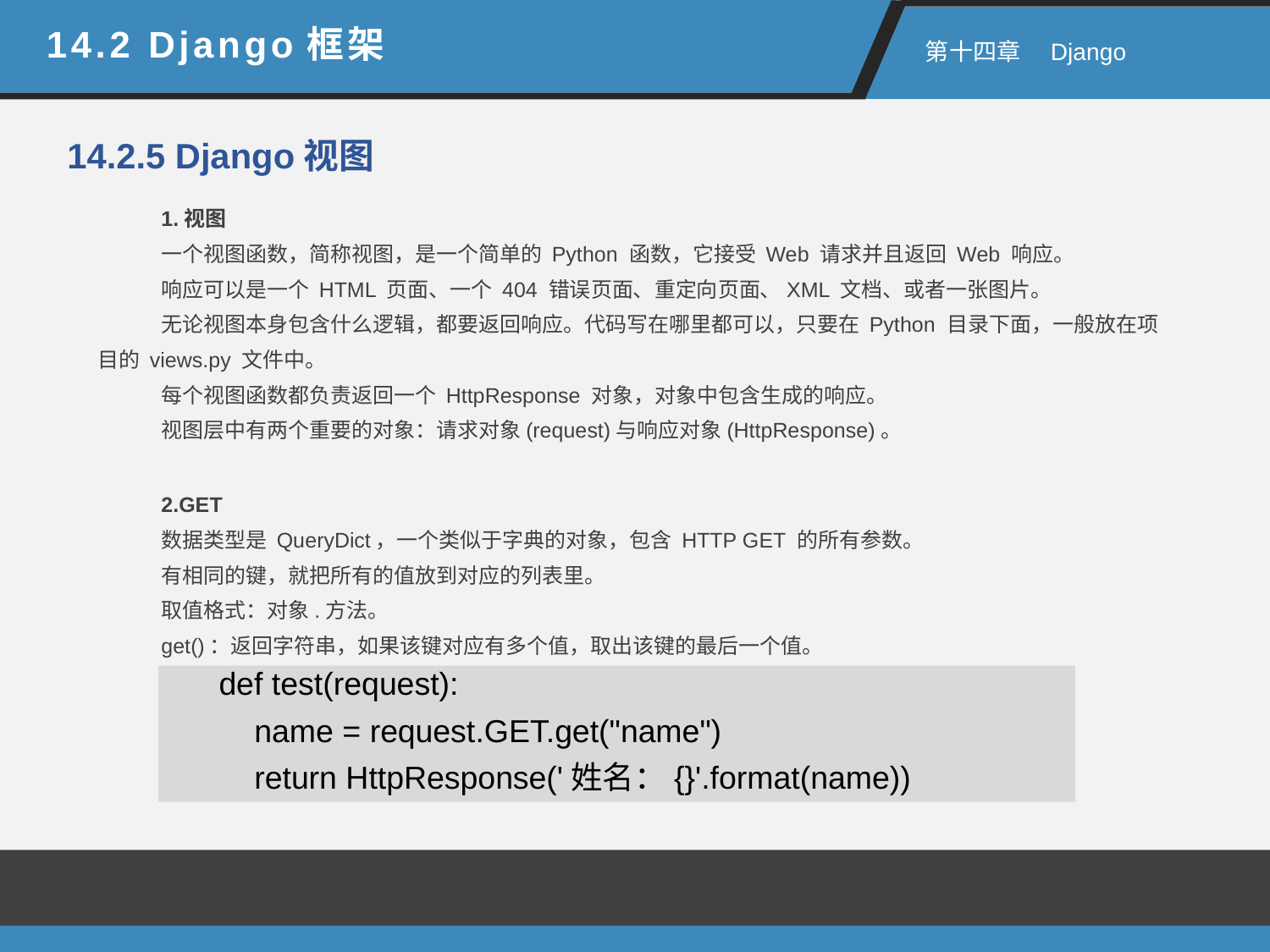

14.2 Django框架
  第十四章　Django
14.2.5 Django视图
1.视图
一个视图函数，简称视图，是一个简单的 Python 函数，它接受 Web 请求并且返回 Web 响应。
响应可以是一个 HTML 页面、一个 404 错误页面、重定向页面、XML 文档、或者一张图片。
无论视图本身包含什么逻辑，都要返回响应。代码写在哪里都可以，只要在 Python 目录下面，一般放在项目的 views.py 文件中。
每个视图函数都负责返回一个 HttpResponse 对象，对象中包含生成的响应。
视图层中有两个重要的对象：请求对象(request)与响应对象(HttpResponse)。
2.GET
数据类型是 QueryDict，一个类似于字典的对象，包含 HTTP GET 的所有参数。
有相同的键，就把所有的值放到对应的列表里。
取值格式：对象.方法。
get()：返回字符串，如果该键对应有多个值，取出该键的最后一个值。
def test(request):
    name = request.GET.get("name")
    return HttpResponse('姓名：{}'.format(name))